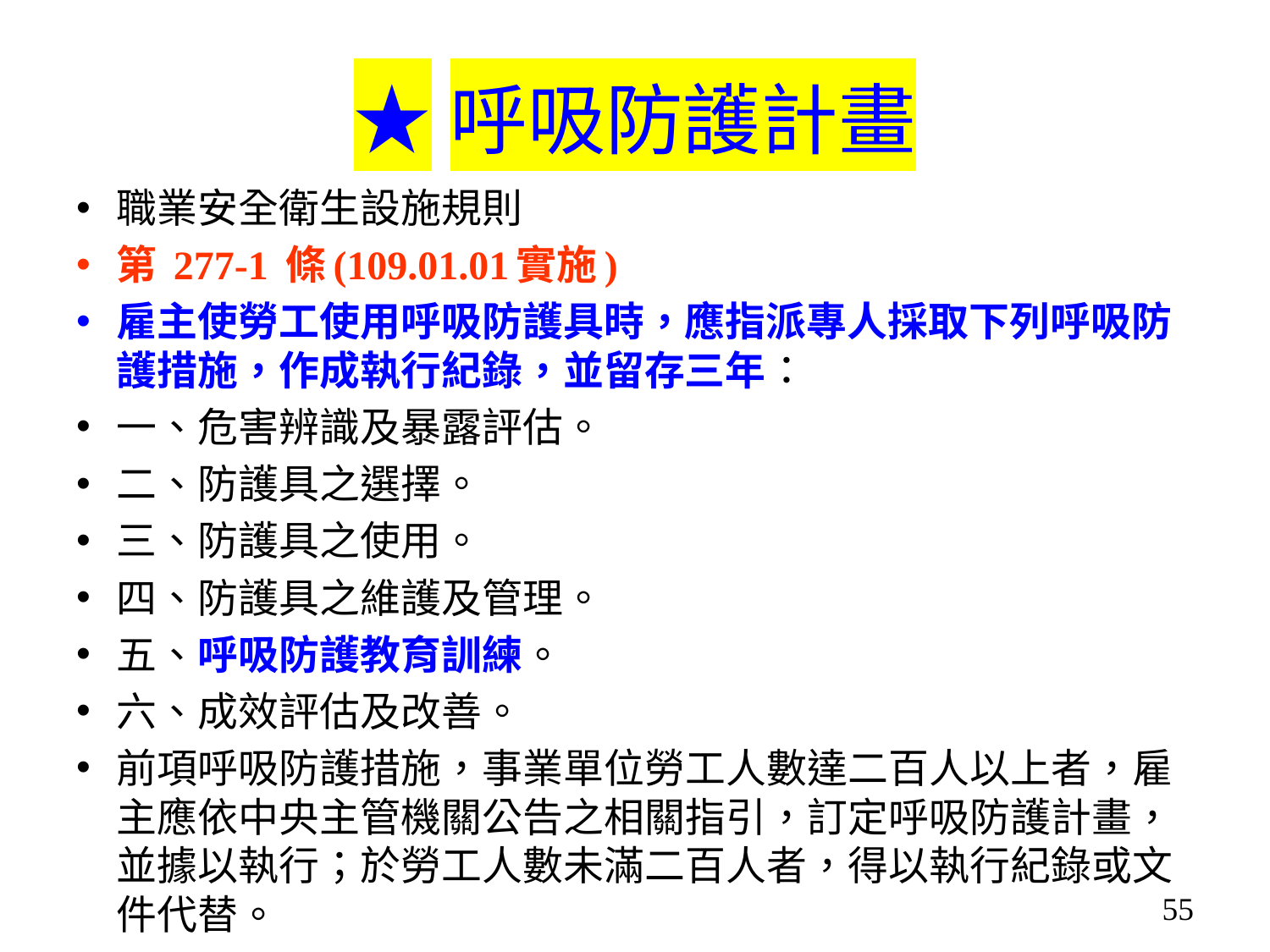

# ★呼吸防護計畫
職業安全衛生設施規則
第 277-1 條(109.01.01實施)
雇主使勞工使用呼吸防護具時，應指派專人採取下列呼吸防護措施，作成執行紀錄，並留存三年：
一、危害辨識及暴露評估。
二、防護具之選擇。
三、防護具之使用。
四、防護具之維護及管理。
五、呼吸防護教育訓練。
六、成效評估及改善。
前項呼吸防護措施，事業單位勞工人數達二百人以上者，雇主應依中央主管機關公告之相關指引，訂定呼吸防護計畫，並據以執行；於勞工人數未滿二百人者，得以執行紀錄或文件代替。
55